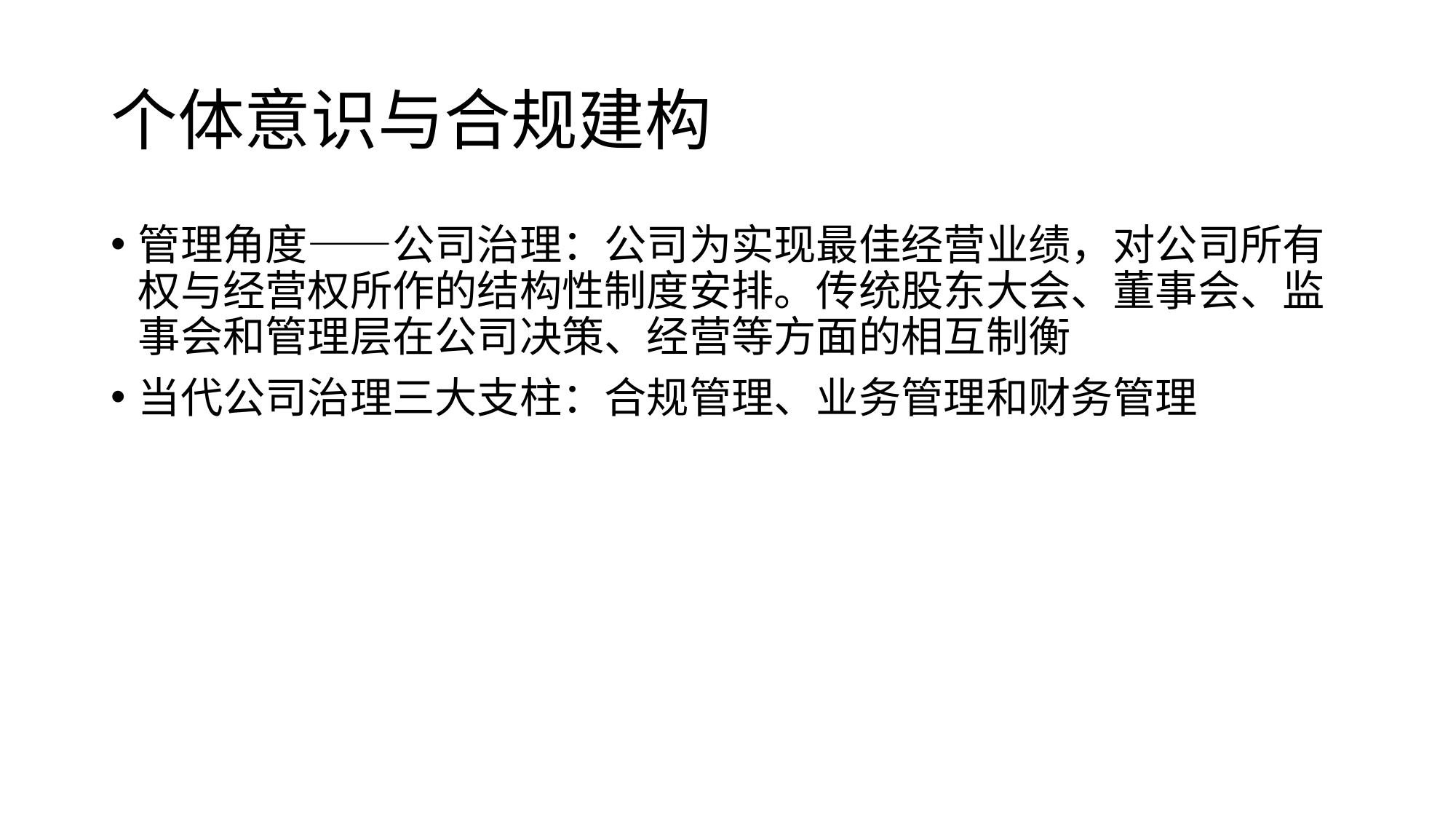

# 个体意识与合规建构
管理角度——公司治理：公司为实现最佳经营业绩，对公司所有权与经营权所作的结构性制度安排。传统股东大会、董事会、监事会和管理层在公司决策、经营等方面的相互制衡
当代公司治理三大支柱：合规管理、业务管理和财务管理